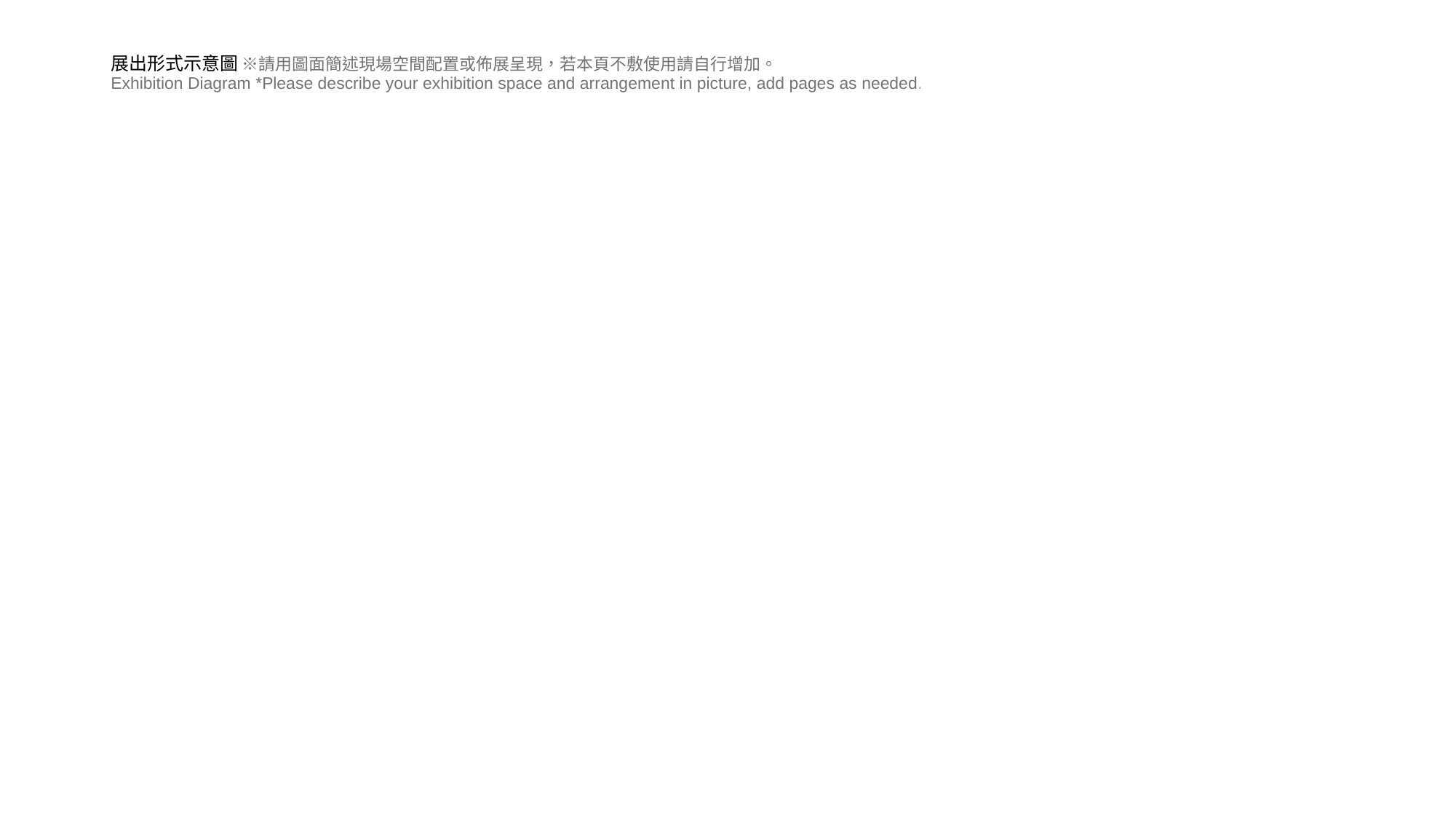

# 展出形式示意圖 ※請用圖面簡述現場空間配置或佈展呈現，若本頁不敷使用請自行增加。 Exhibition Diagram *Please describe your exhibition space and arrangement in picture, add pages as needed.